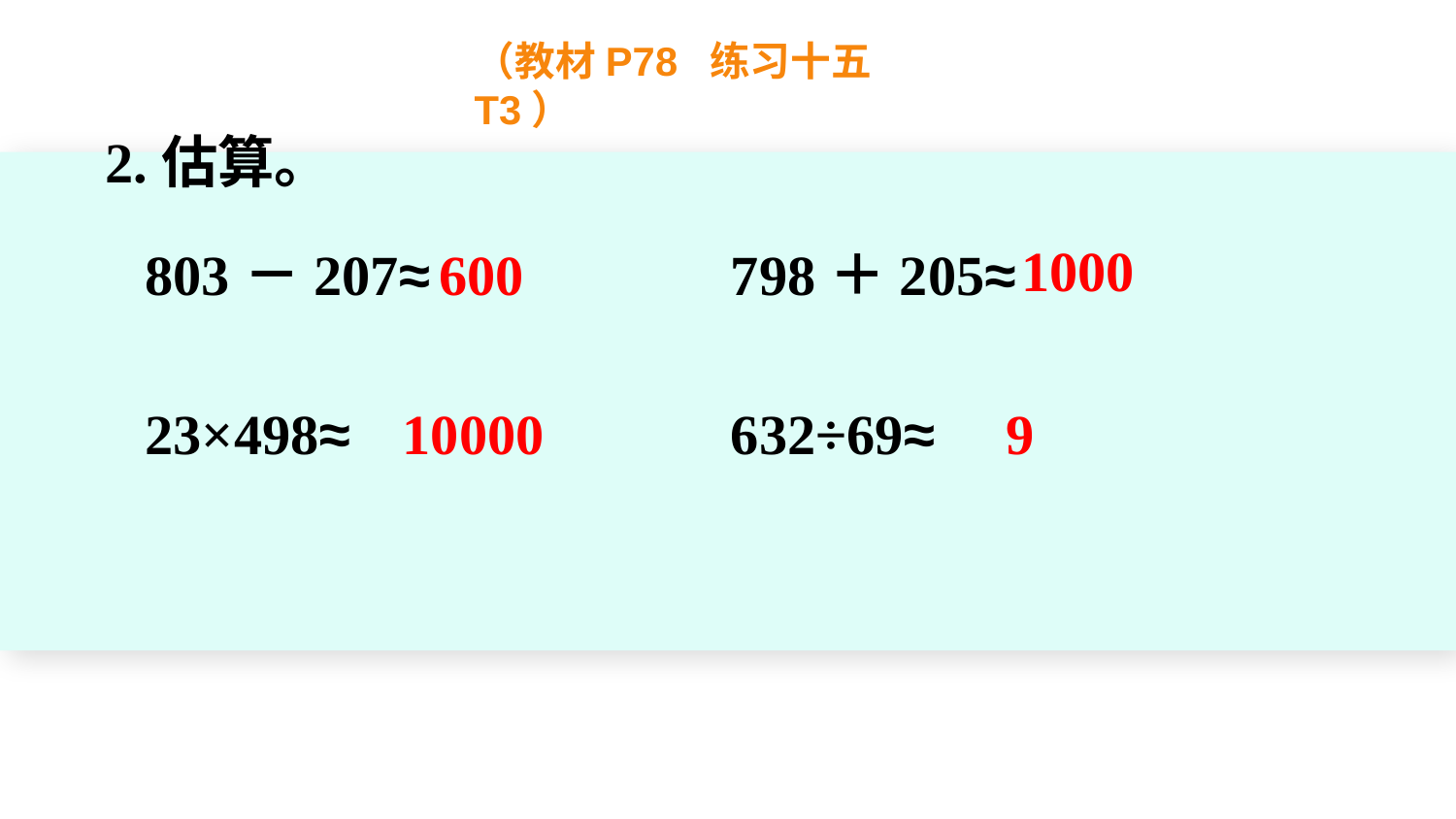

（教材P78  练习十五T3）
2.估算。
1000
803－207≈
600
798＋205≈
23×498≈
10000
632÷69≈
9
www.youyi100.com